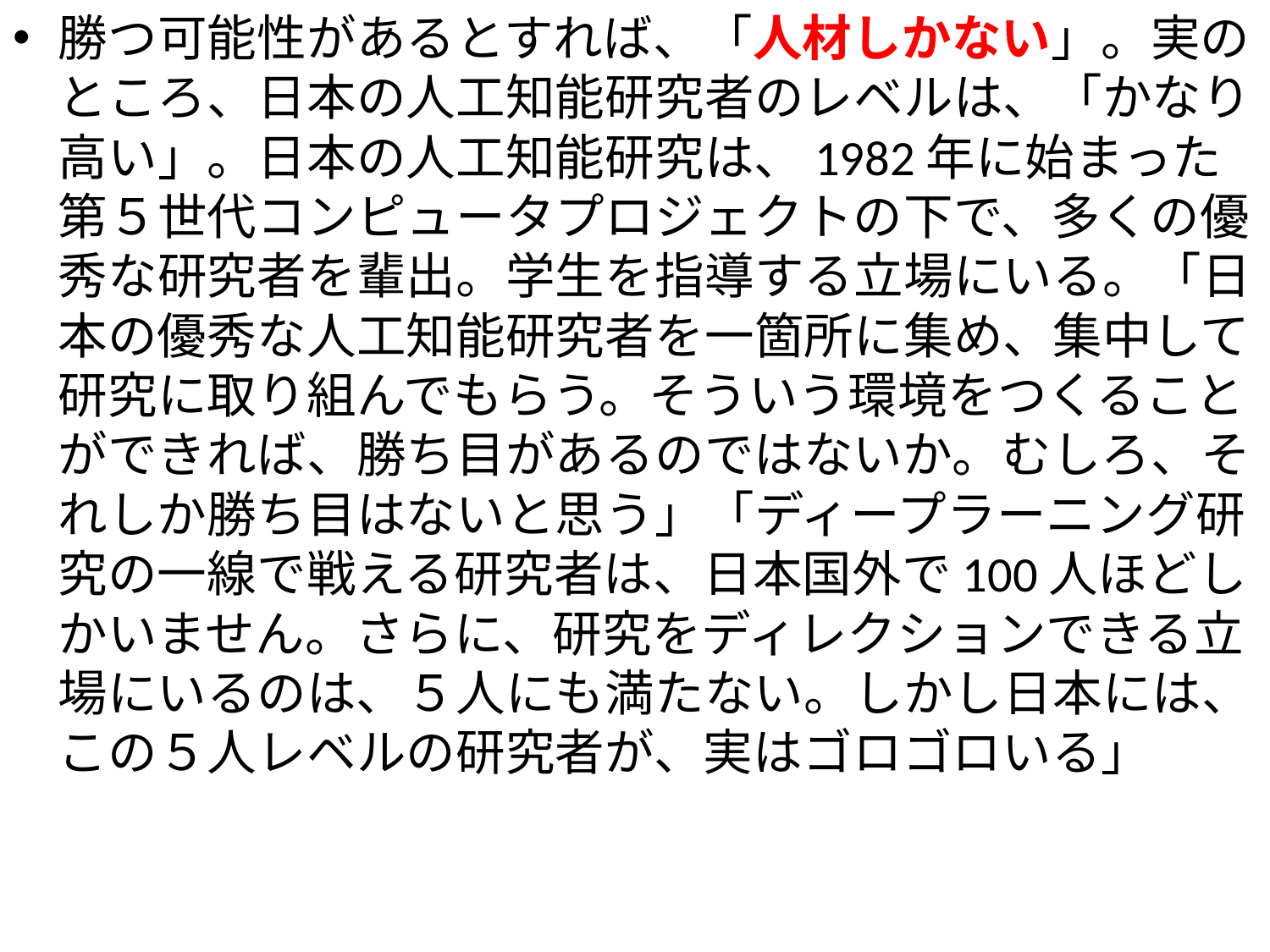

勝つ可能性があるとすれば、「人材しかない」。実のところ、日本の人工知能研究者のレベルは、「かなり高い」。日本の人工知能研究は、1982年に始まった第５世代コンピュータプロジェクトの下で、多くの優秀な研究者を輩出。学生を指導する立場にいる。「日本の優秀な人工知能研究者を一箇所に集め、集中して研究に取り組んでもらう。そういう環境をつくることができれば、勝ち目があるのではないか。むしろ、それしか勝ち目はないと思う」「ディープラーニング研究の一線で戦える研究者は、日本国外で100人ほどしかいません。さらに、研究をディレクションできる立場にいるのは、５人にも満たない。しかし日本には、この５人レベルの研究者が、実はゴロゴロいる」